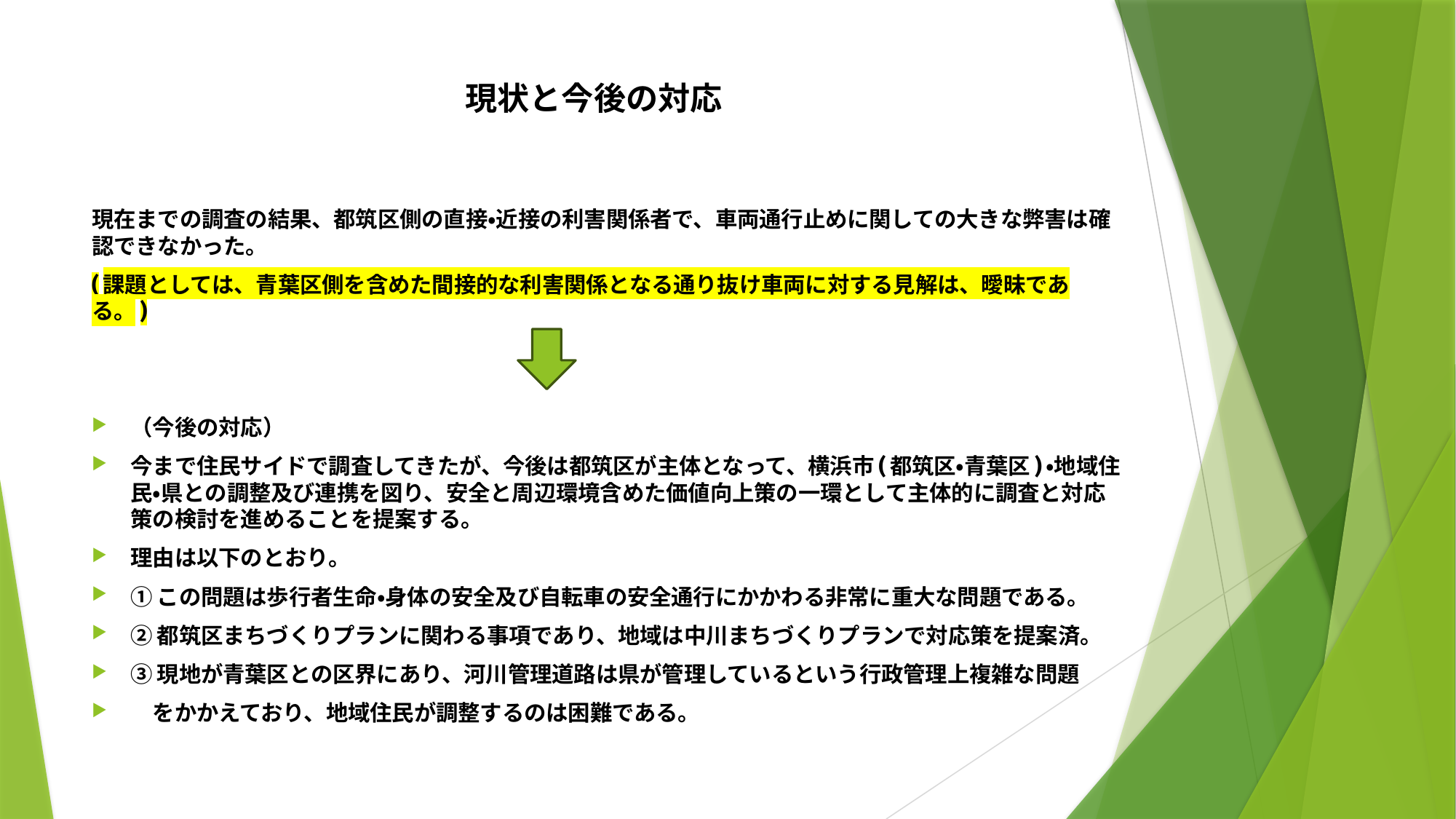

# 現状と今後の対応

現在までの調査の結果、都筑区側の直接・近接の利害関係者で、車両通行止めに関しての大きな弊害は確認できなかった。
(課題としては、青葉区側を含めた間接的な利害関係となる通り抜け車両に対する見解は、曖昧である。)

（今後の対応）
今まで住民サイドで調査してきたが、今後は都筑区が主体となって、横浜市(都筑区・青葉区)・地域住民・県との調整及び連携を図り、安全と周辺環境含めた価値向上策の一環として主体的に調査と対応策の検討を進めることを提案する。
理由は以下のとおり。
①この問題は歩行者生命・身体の安全及び自転車の安全通行にかかわる非常に重大な問題である。
②都筑区まちづくりプランに関わる事項であり、地域は中川まちづくりプランで対応策を提案済。
③現地が青葉区との区界にあり、河川管理道路は県が管理しているという行政管理上複雑な問題
　をかかえており、地域住民が調整するのは困難である。